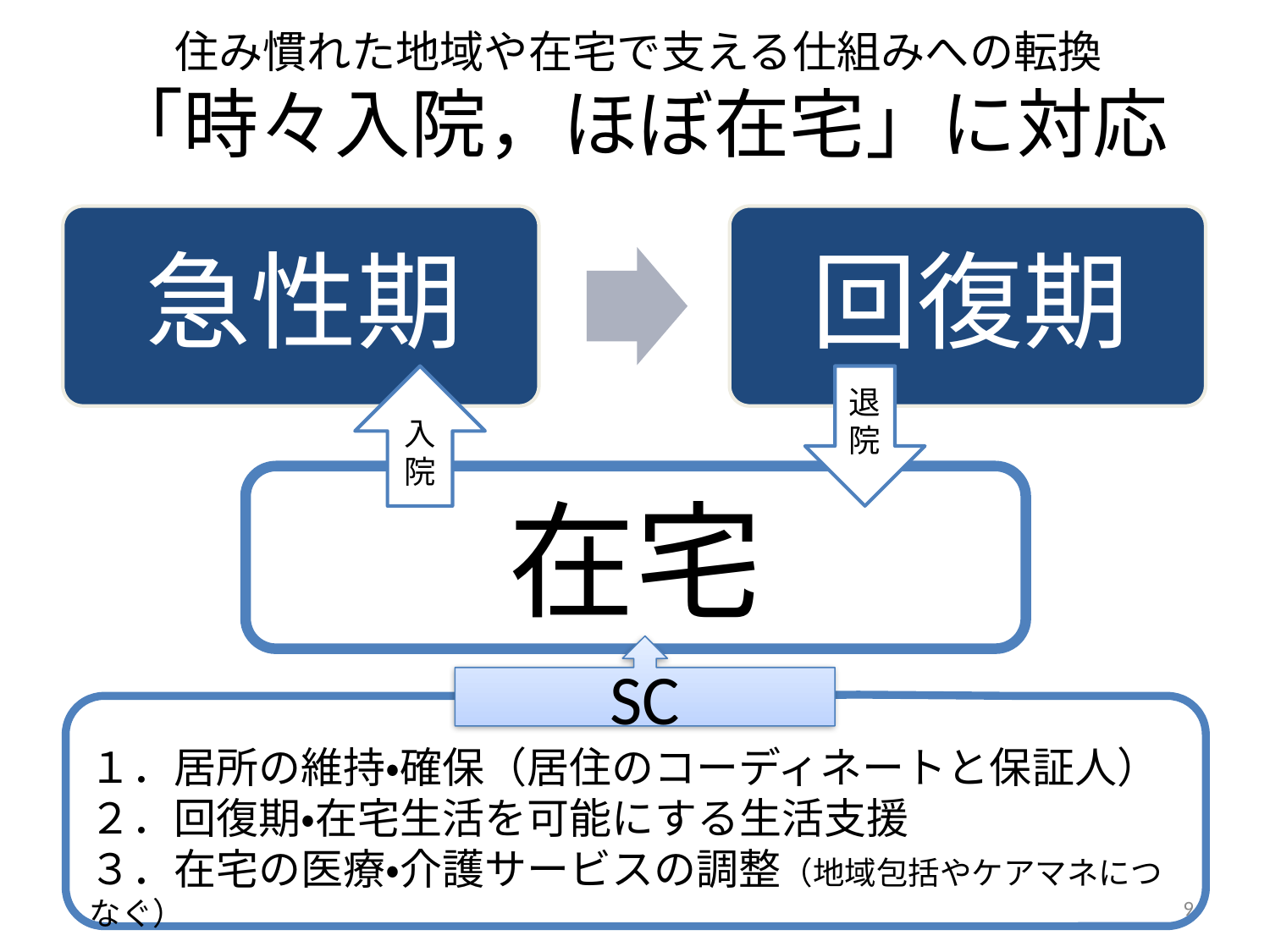

# 住み慣れた地域や在宅で支える仕組みへの転換 「時々入院，ほぼ在宅」に対応
急性期

回復期
入院
退院
在宅
SC

１．居所の維持・確保（居住のコーディネートと保証人）
２．回復期・在宅生活を可能にする生活支援
３．在宅の医療・介護サービスの調整（地域包括やケアマネにつなぐ）
9